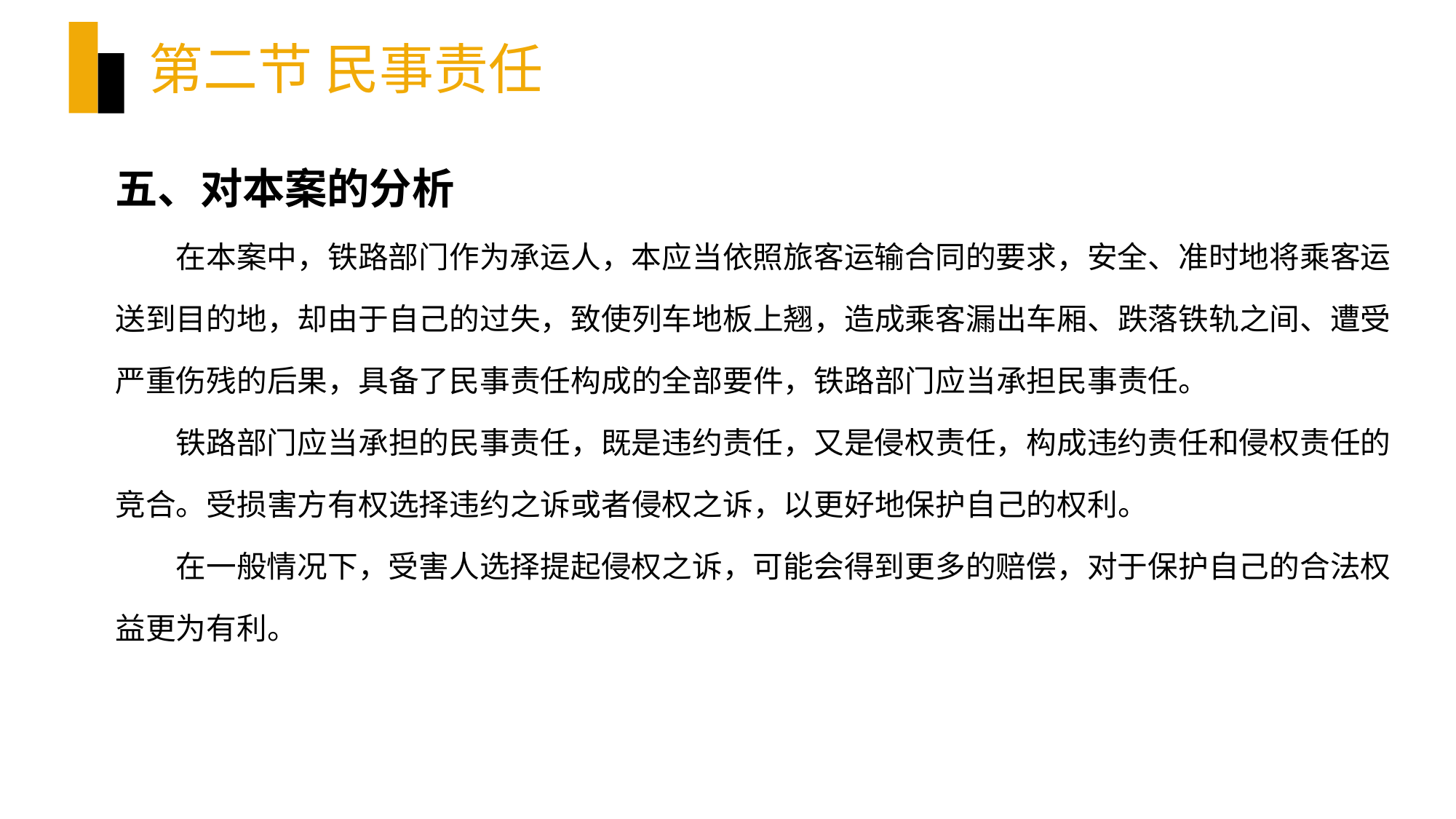

# 第二节 民事责任
五、对本案的分析
在本案中，铁路部门作为承运人，本应当依照旅客运输合同的要求，安全、准时地将乘客运送到目的地，却由于自己的过失，致使列车地板上翘，造成乘客漏出车厢、跌落铁轨之间、遭受严重伤残的后果，具备了民事责任构成的全部要件，铁路部门应当承担民事责任。
铁路部门应当承担的民事责任，既是违约责任，又是侵权责任，构成违约责任和侵权责任的竞合。受损害方有权选择违约之诉或者侵权之诉，以更好地保护自己的权利。
在一般情况下，受害人选择提起侵权之诉，可能会得到更多的赔偿，对于保护自己的合法权益更为有利。